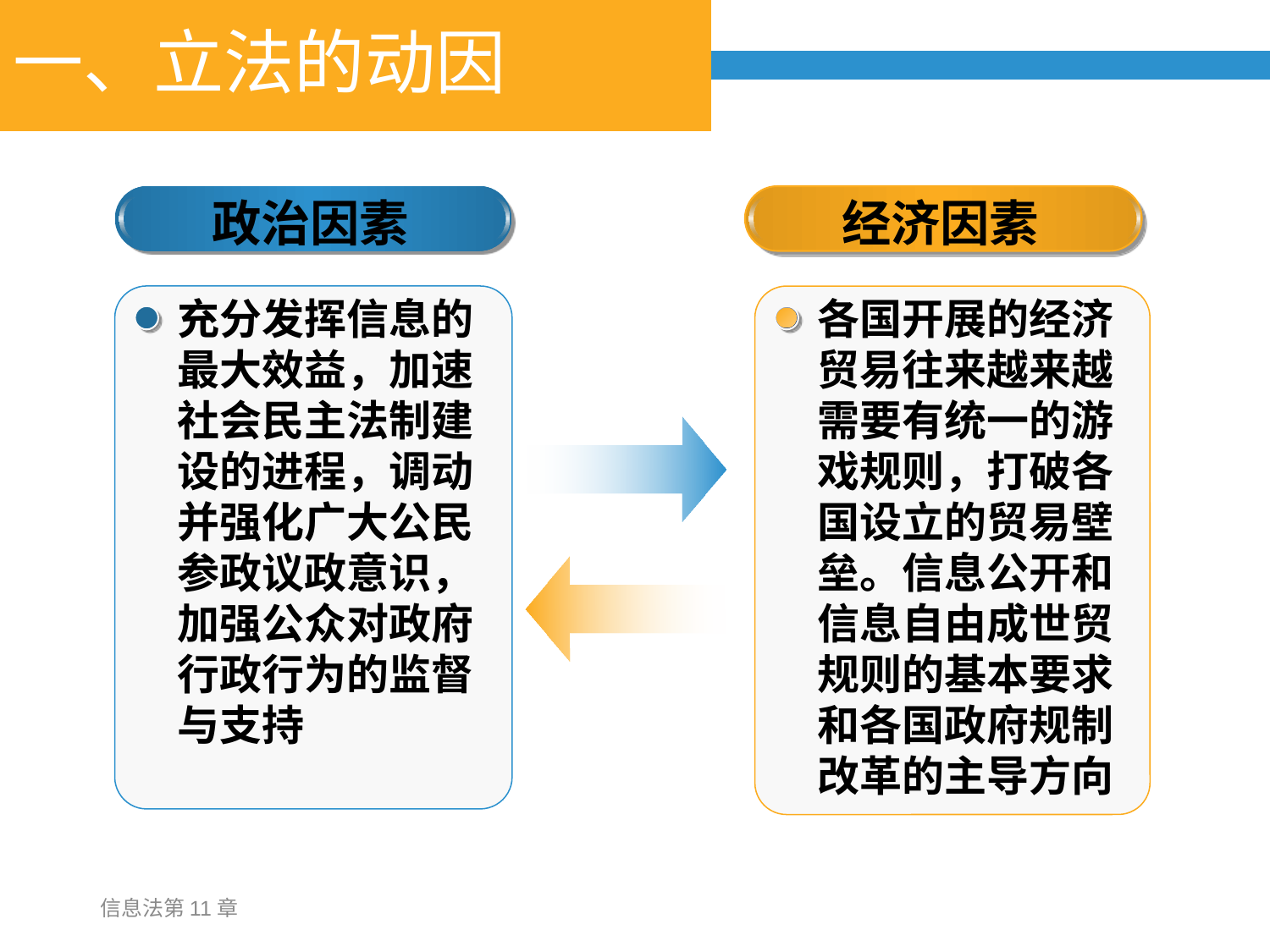

# 一、立法的动因

政治因素

经济因素

充分发挥信息的最大效益，加速社会民主法制建设的进程，调动并强化广大公民参政议政意识，加强公众对政府行政行为的监督与支持

各国开展的经济贸易往来越来越需要有统一的游戏规则，打破各国设立的贸易壁垒。信息公开和信息自由成世贸规则的基本要求和各国政府规制改革的主导方向

信息法第11章